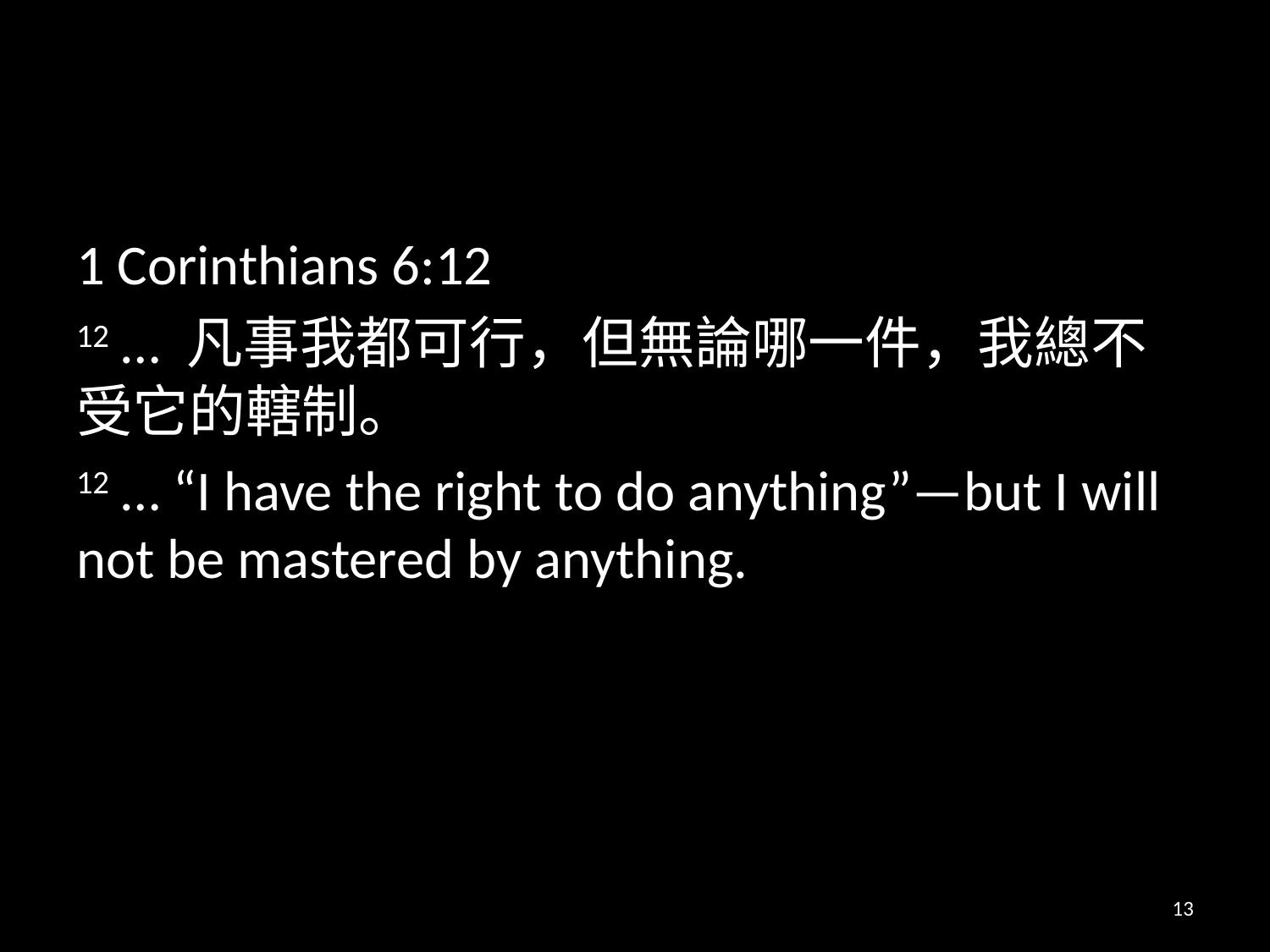

#
1 Corinthians 6:12
12 … 凡事我都可行，但無論哪一件，我總不受它的轄制。
12 … “I have the right to do anything”—but I will not be mastered by anything.

13